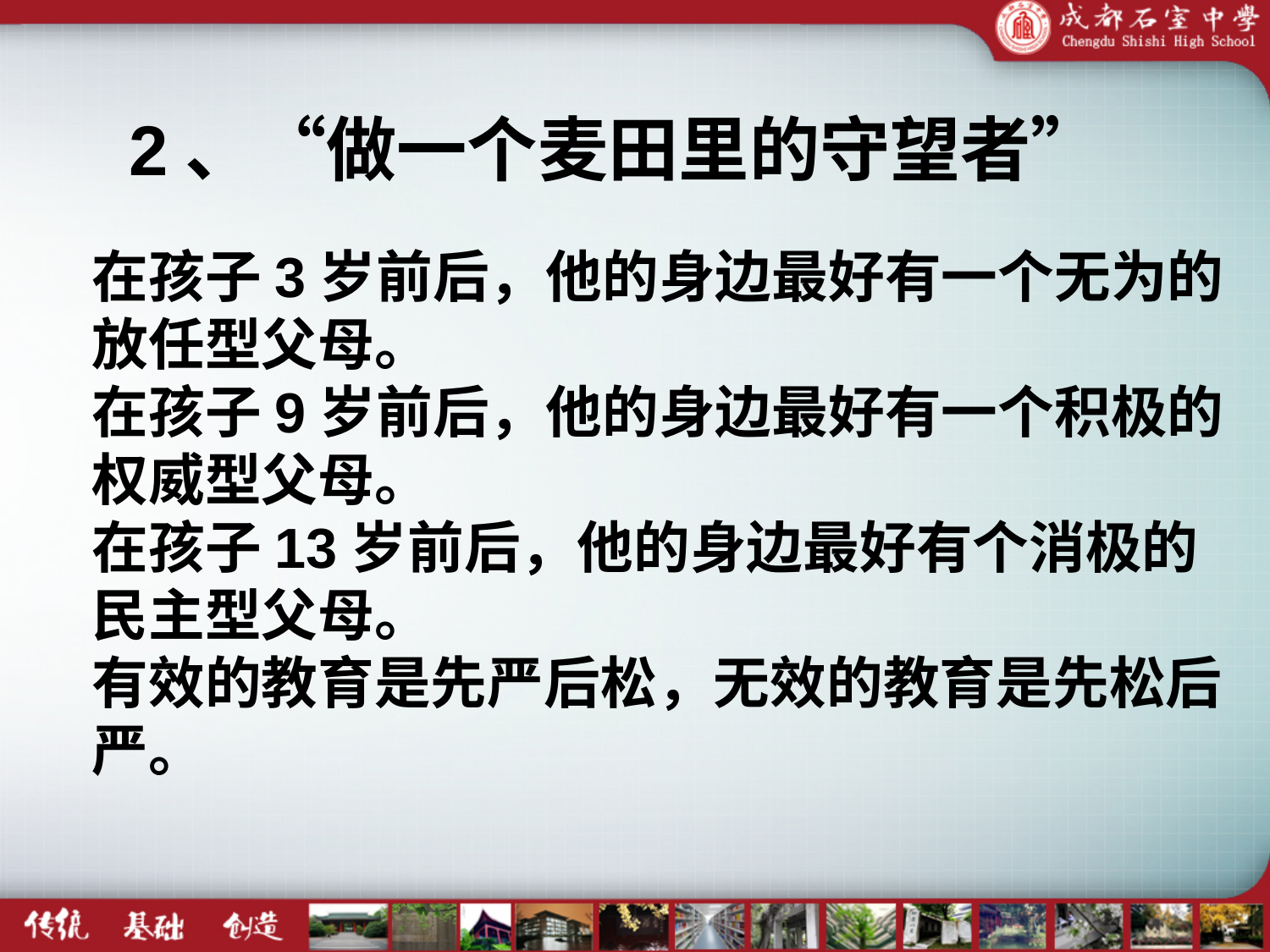

2、“做一个麦田里的守望者”
在孩子3岁前后，他的身边最好有一个无为的放任型父母。
在孩子9岁前后，他的身边最好有一个积极的权威型父母。
在孩子13岁前后，他的身边最好有个消极的民主型父母。
有效的教育是先严后松，无效的教育是先松后严。